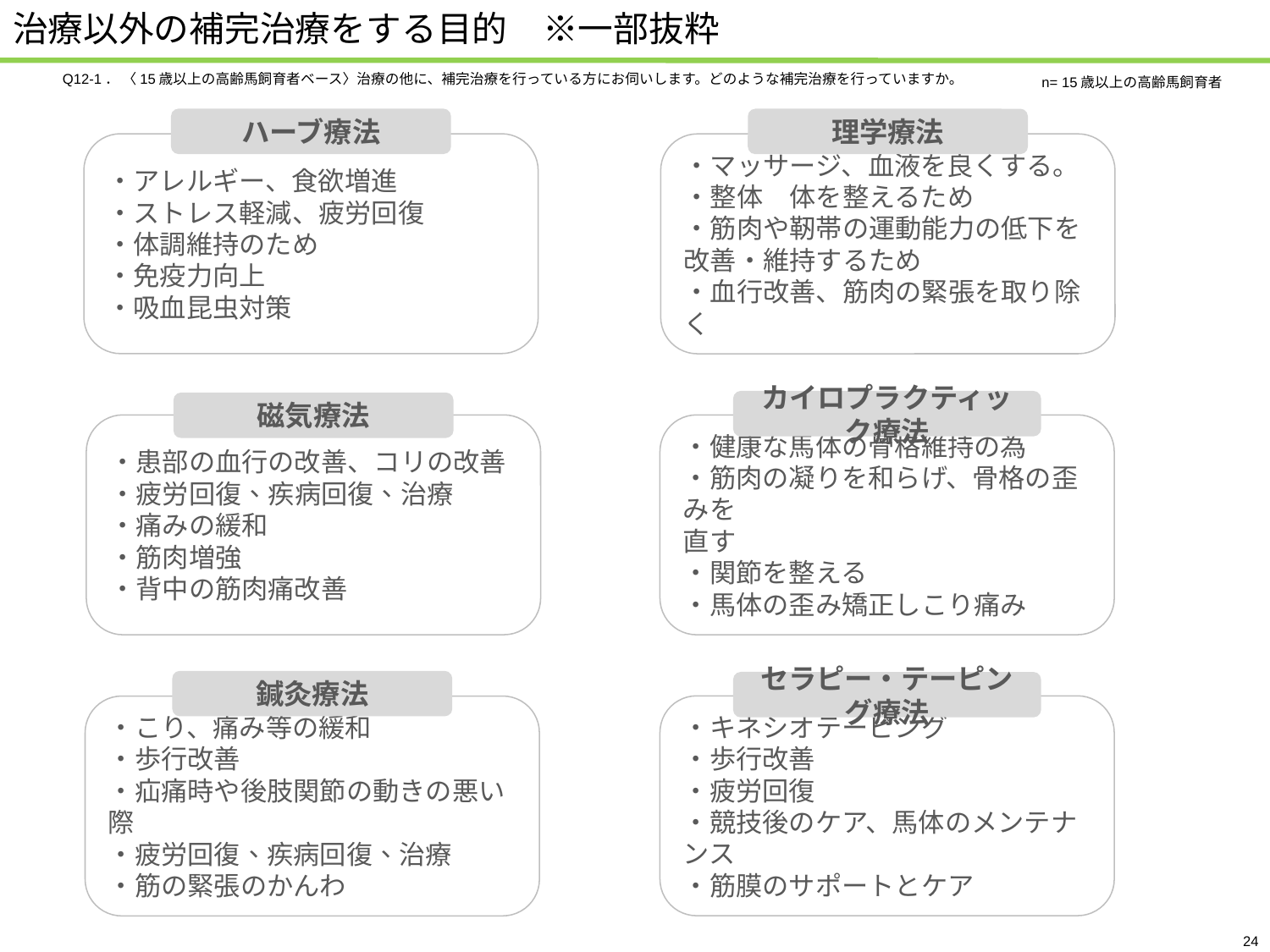

# 治療以外の補完治療をする目的　※一部抜粋
Q12-1． 〈15歳以上の高齢馬飼育者ベース〉治療の他に、補完治療を行っている方にお伺いします。どのような補完治療を行っていますか。
n= 15歳以上の高齢馬飼育者
ハーブ療法
理学療法
・アレルギー、食欲増進
・ストレス軽減、疲労回復
・体調維持のため
・免疫力向上
・吸血昆虫対策
・マッサージ、血液を良くする。
・整体　体を整えるため
・筋肉や靭帯の運動能力の低下を
改善・維持するため
・血行改善、筋肉の緊張を取り除く
カイロプラクティック療法
磁気療法
・患部の血行の改善、コリの改善
・疲労回復、疾病回復、治療
・痛みの緩和
・筋肉増強
・背中の筋肉痛改善
・健康な馬体の骨格維持の為
・筋肉の凝りを和らげ、骨格の歪みを
直す
・関節を整える
・馬体の歪み矯正しこり痛み
鍼灸療法
セラピー・テーピング療法
・キネシオテーピング
・歩行改善
・疲労回復
・競技後のケア、馬体のメンテナンス
・筋膜のサポートとケア
・こり、痛み等の緩和
・歩行改善
・疝痛時や後肢関節の動きの悪い際
・疲労回復、疾病回復、治療
・筋の緊張のかんわ